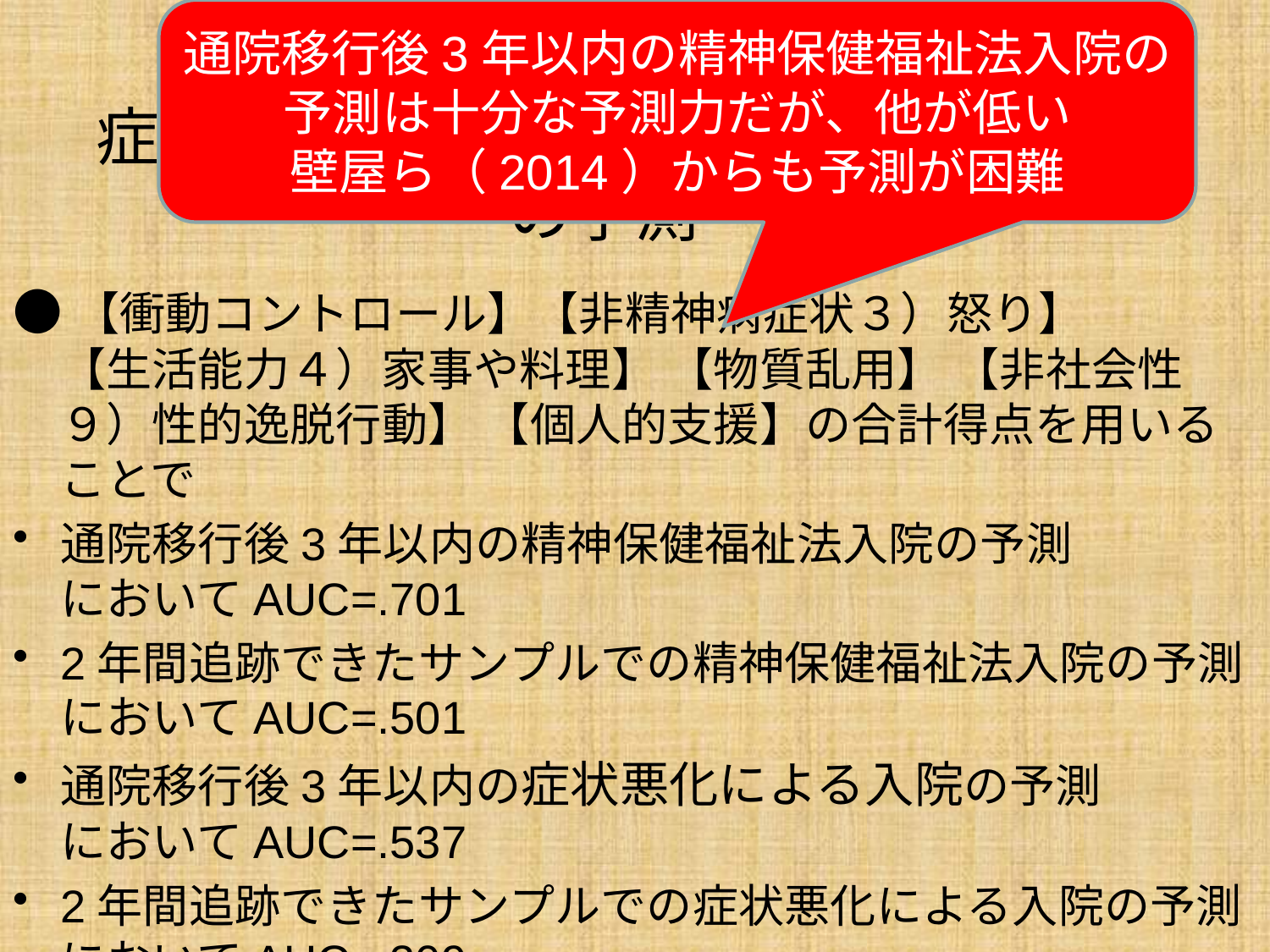

通院移行後3年以内の精神保健福祉法入院の予測は十分な予測力だが、他が低い
壁屋ら（2014）からも予測が困難
# 精神保健福祉法入院 症状悪化による精神保健福祉法入院 の予測
●【衝動コントロール】【非精神病症状３）怒り】
【生活能力４）家事や料理】 【物質乱用】 【非社会性９）性的逸脱行動】 【個人的支援】の合計得点を用いることで
通院移行後3年以内の精神保健福祉法入院の予測
においてAUC=.701
2年間追跡できたサンプルでの精神保健福祉法入院の予測
においてAUC=.501
通院移行後3年以内の症状悪化による入院の予測
においてAUC=.537
2年間追跡できたサンプルでの症状悪化による入院の予測
においてAUC=.309